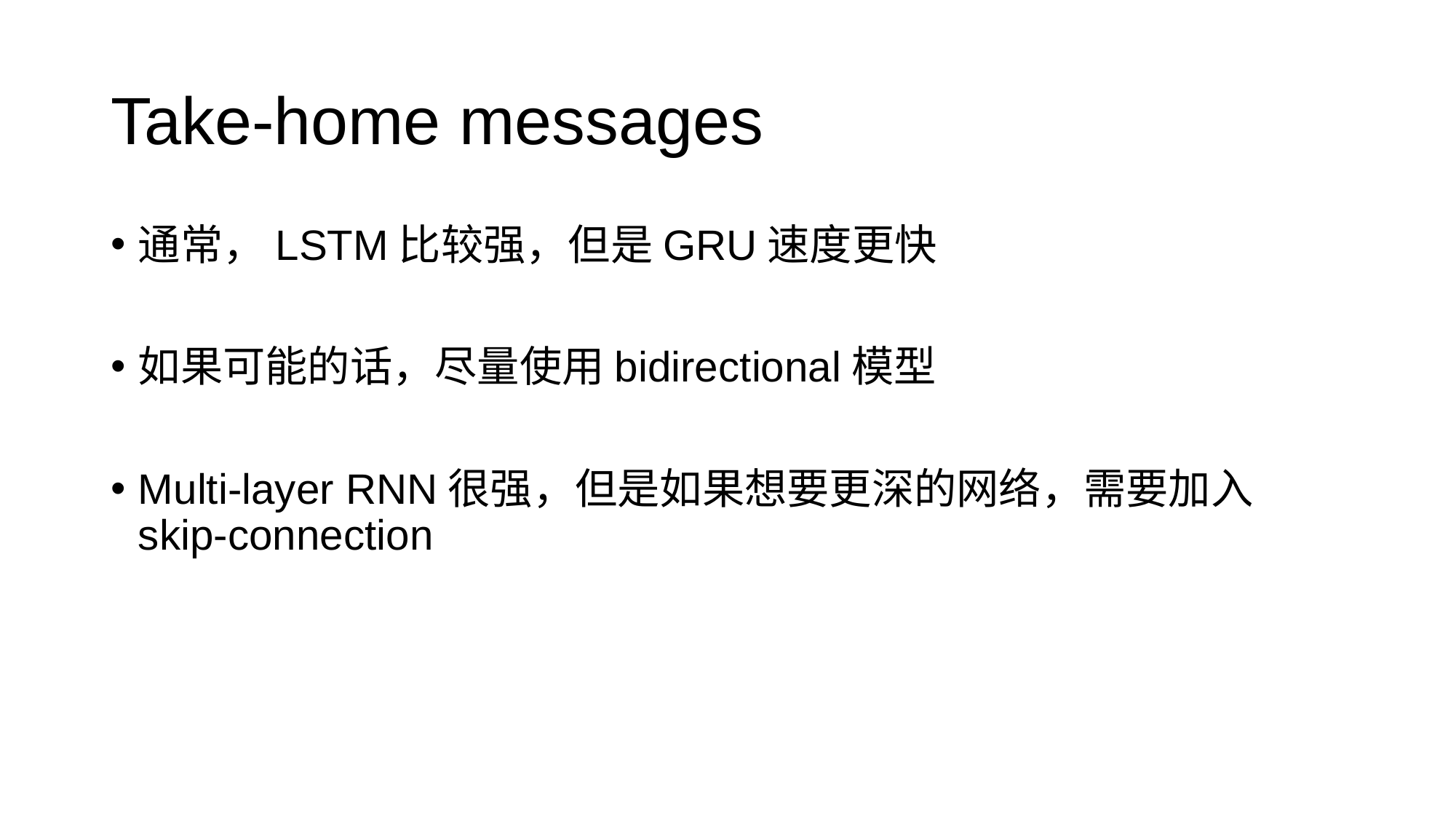

# Take-home messages
通常，LSTM比较强，但是GRU速度更快

如果可能的话，尽量使用bidirectional模型

Multi-layer RNN很强，但是如果想要更深的网络，需要加入skip-connection